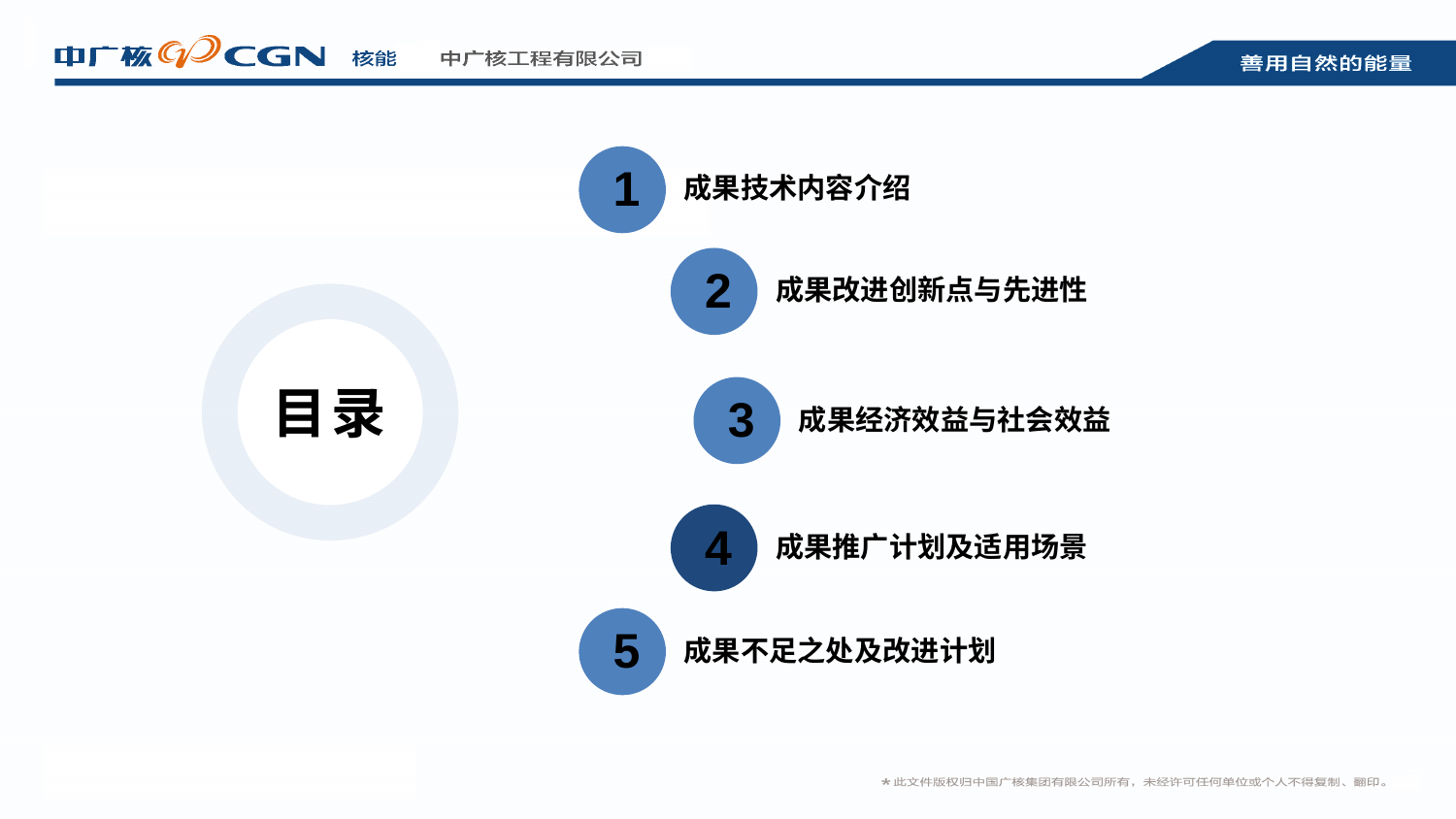

1
成果技术内容介绍

2
成果改进创新点与先进性

目录

3
成果经济效益与社会效益

4
成果推广计划及适用场景

5
成果不足之处及改进计划